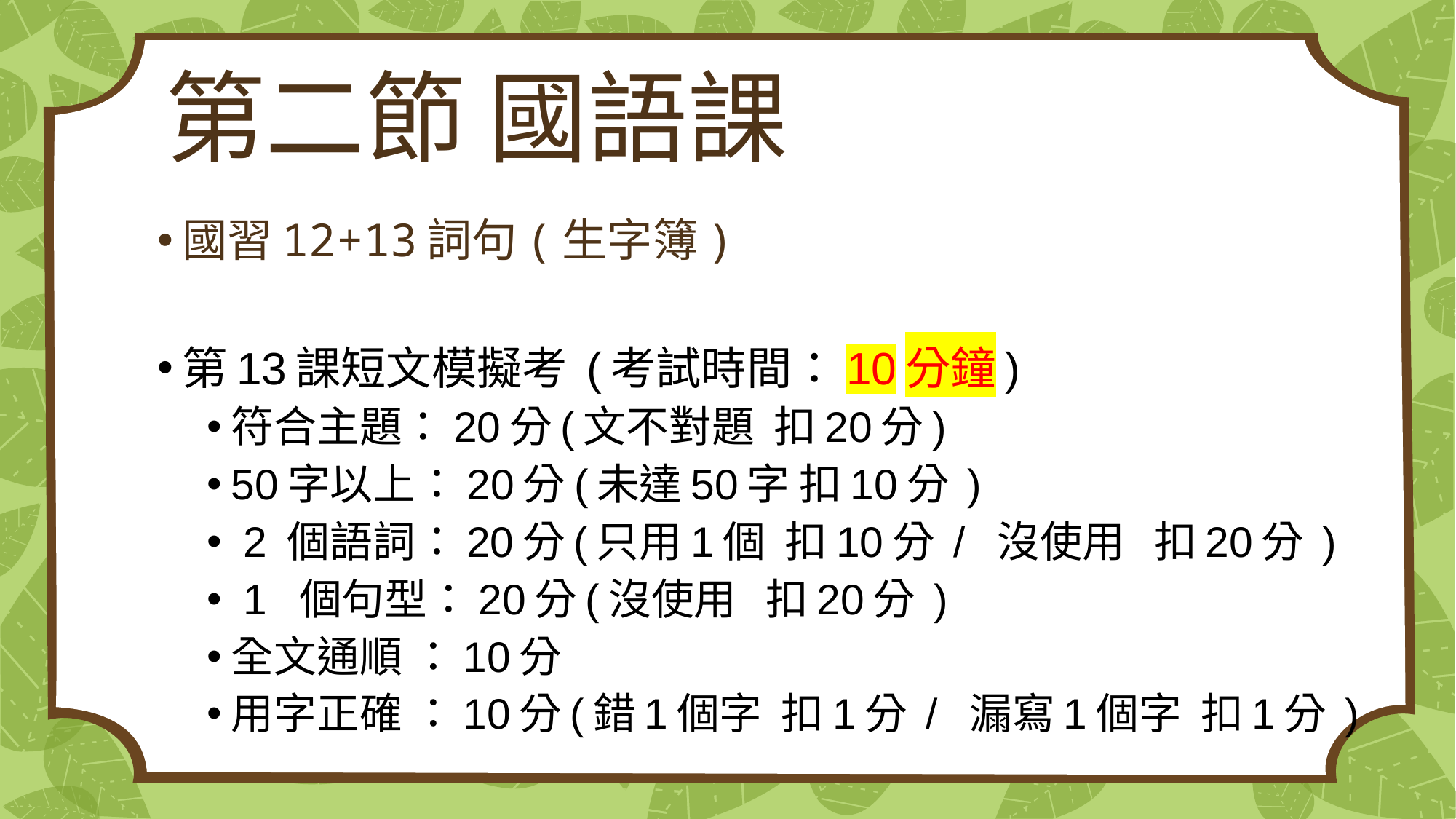

# 第二節 國語課

國習12+13詞句(生字簿)

第13課短文模擬考 (考試時間：10分鐘)
符合主題：20分(文不對題  扣20分)
50字以上：20分(未達50字 扣10分 )
 2 個語詞：20分(只用1個  扣10分 /  沒使用   扣20分 )
 1  個句型：20分(沒使用   扣20分 )
全文通順 ：10分
用字正確 ：10分(錯1個字  扣1分 /  漏寫1個字  扣1分 )